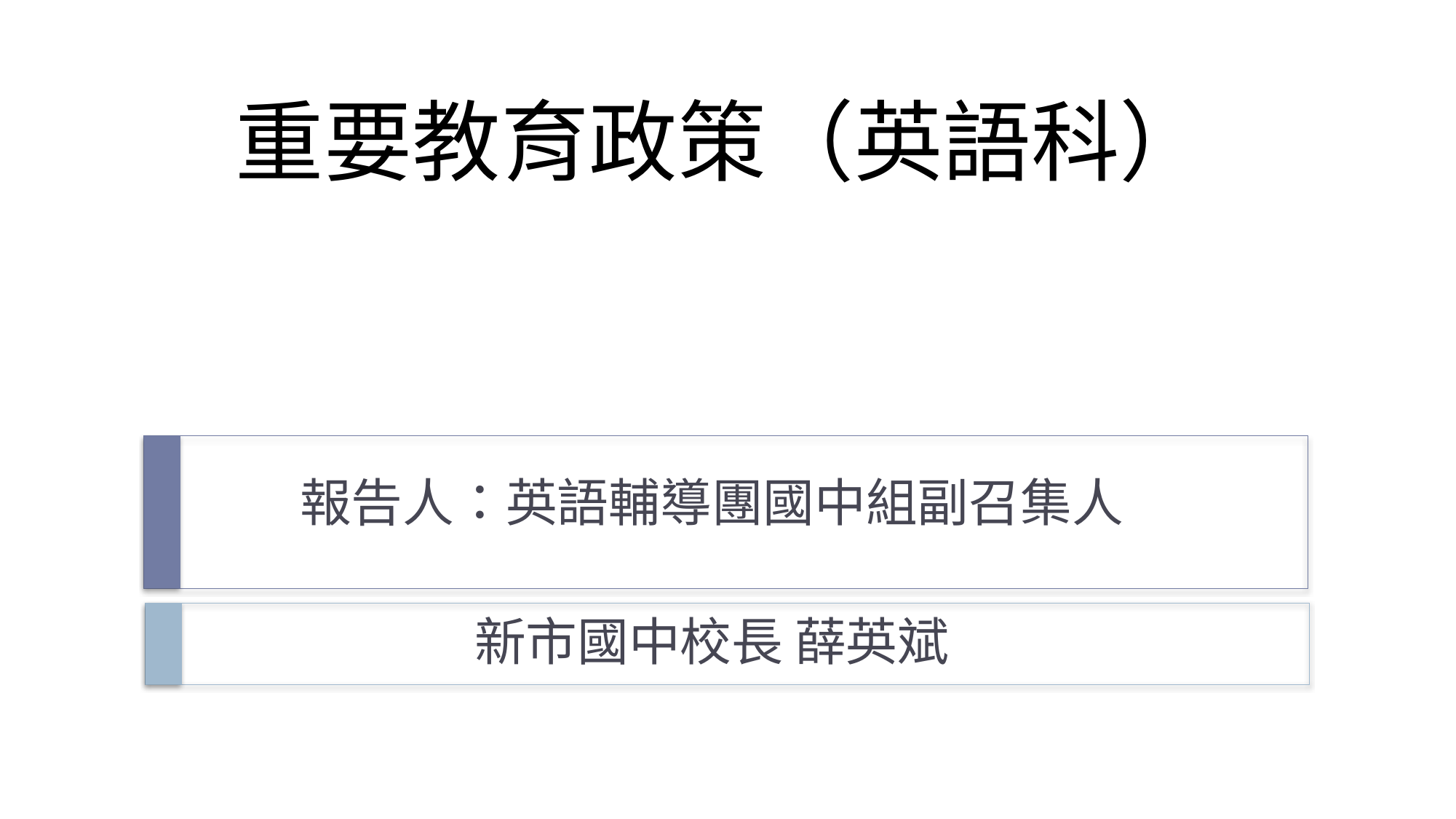

# 重要教育政策（英語科）
報告人：英語輔導團國中組副召集人

新市國中校長 薛英斌